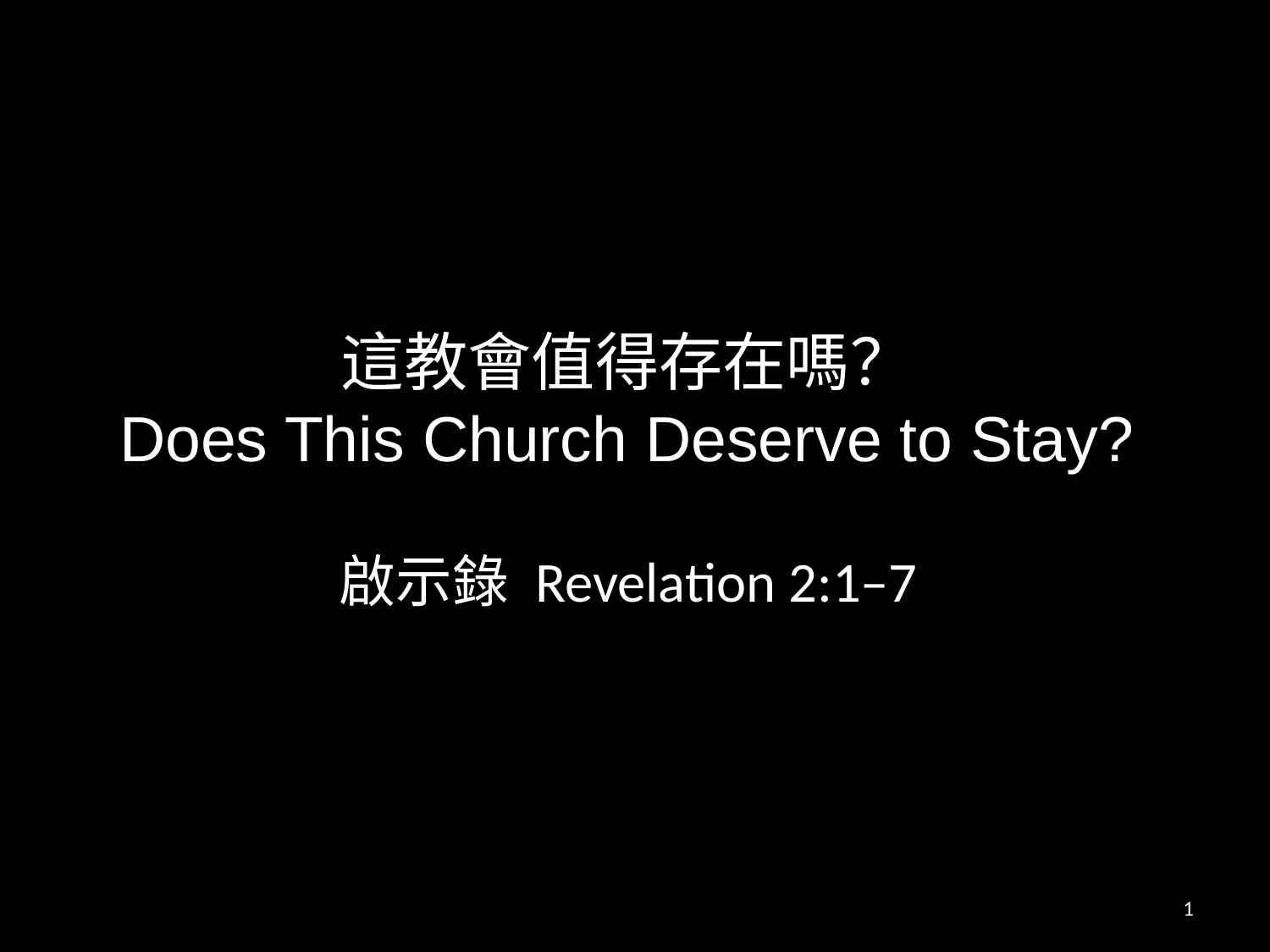

# 這教會值得存在嗎？ Does This Church Deserve to Stay?
啟示錄 Revelation 2:1–7
1